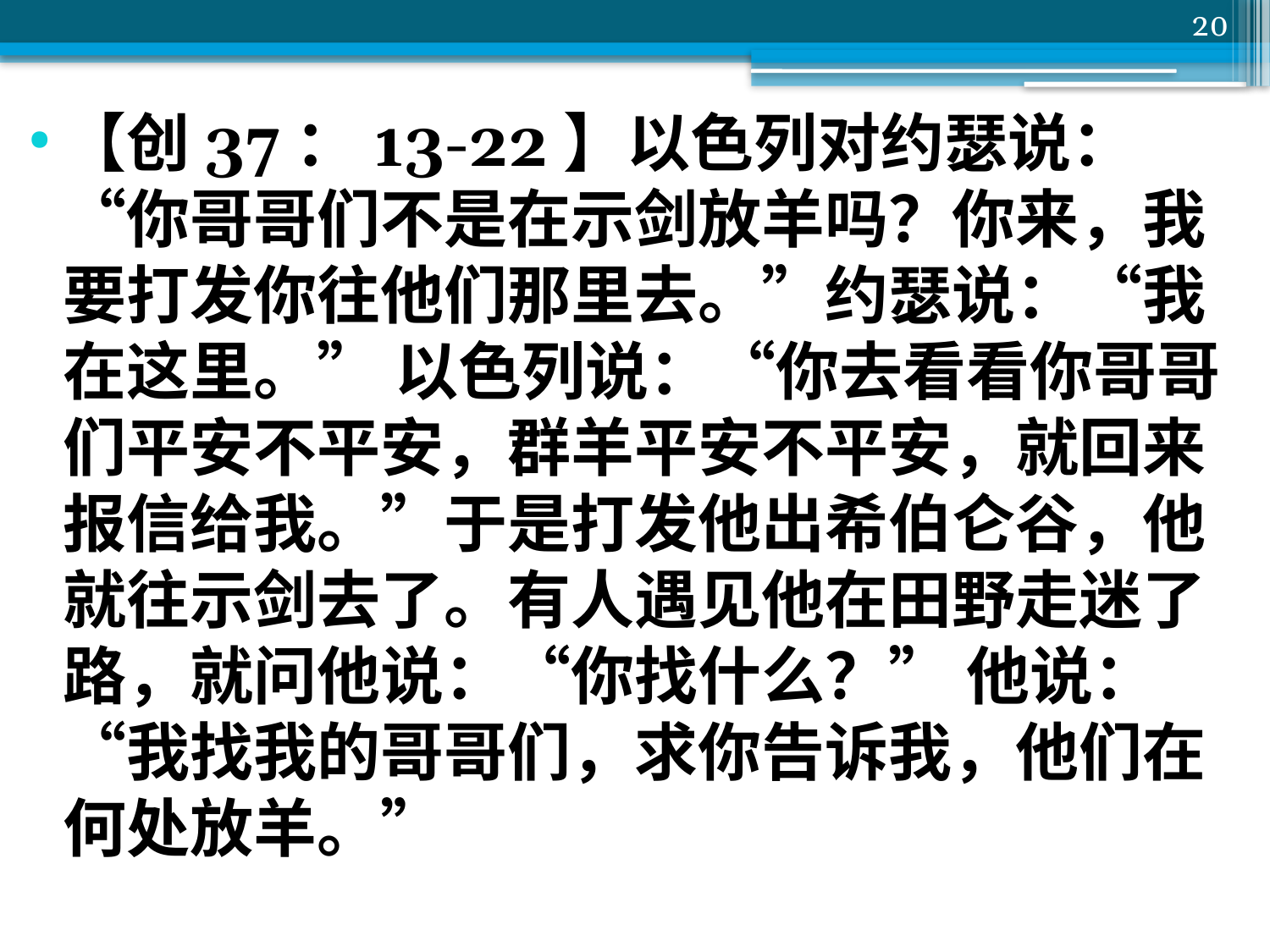

20
【创37：13-22】以色列对约瑟说：“你哥哥们不是在示剑放羊吗？你来，我要打发你往他们那里去。”约瑟说：“我在这里。” 以色列说：“你去看看你哥哥们平安不平安，群羊平安不平安，就回来报信给我。”于是打发他出希伯仑谷，他就往示剑去了。有人遇见他在田野走迷了路，就问他说：“你找什么？” 他说：“我找我的哥哥们，求你告诉我，他们在何处放羊。”